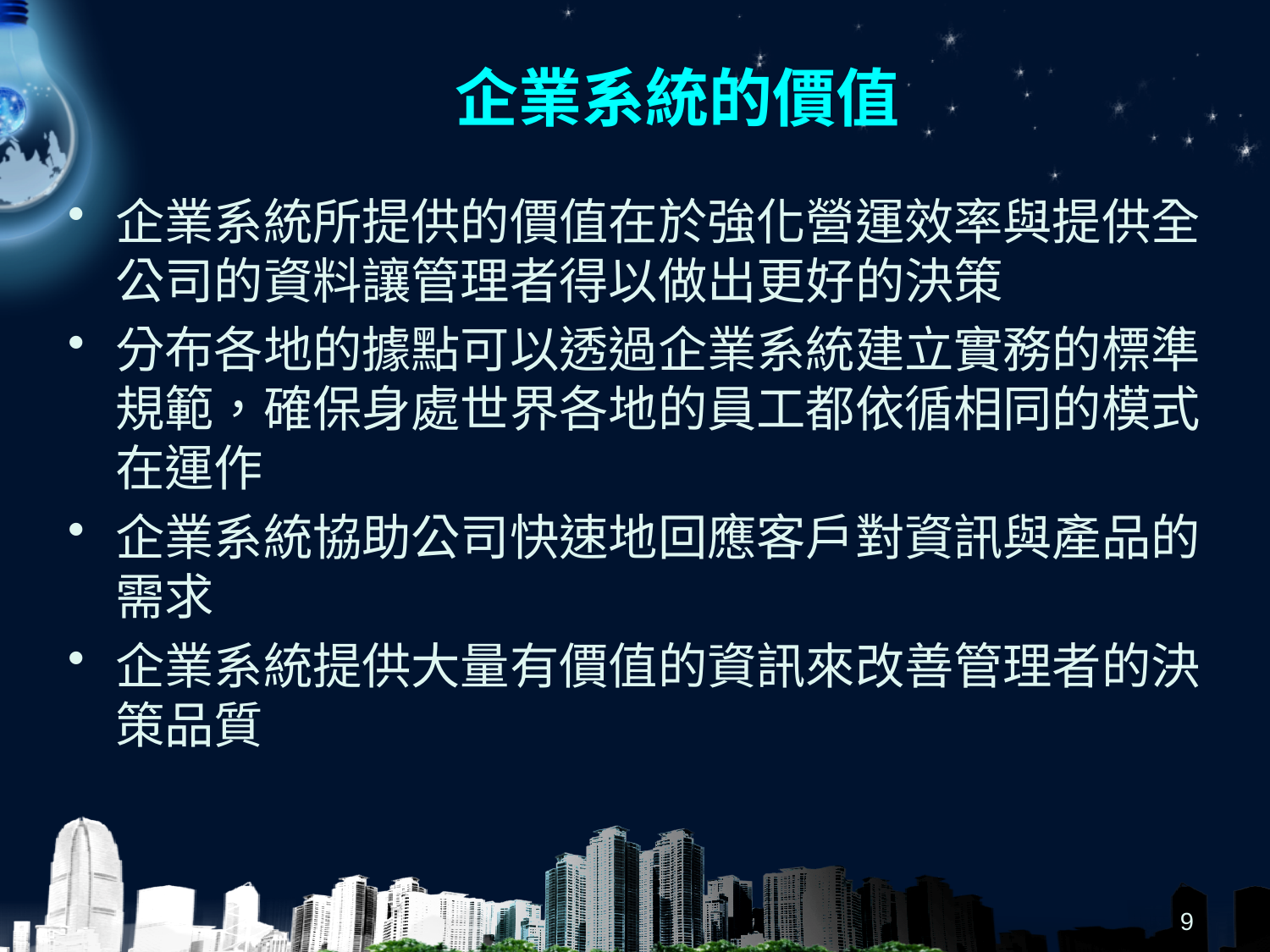

# 企業系統的價值
企業系統所提供的價值在於強化營運效率與提供全公司的資料讓管理者得以做出更好的決策
分布各地的據點可以透過企業系統建立實務的標準規範，確保身處世界各地的員工都依循相同的模式在運作
企業系統協助公司快速地回應客戶對資訊與產品的需求
企業系統提供大量有價值的資訊來改善管理者的決策品質
9